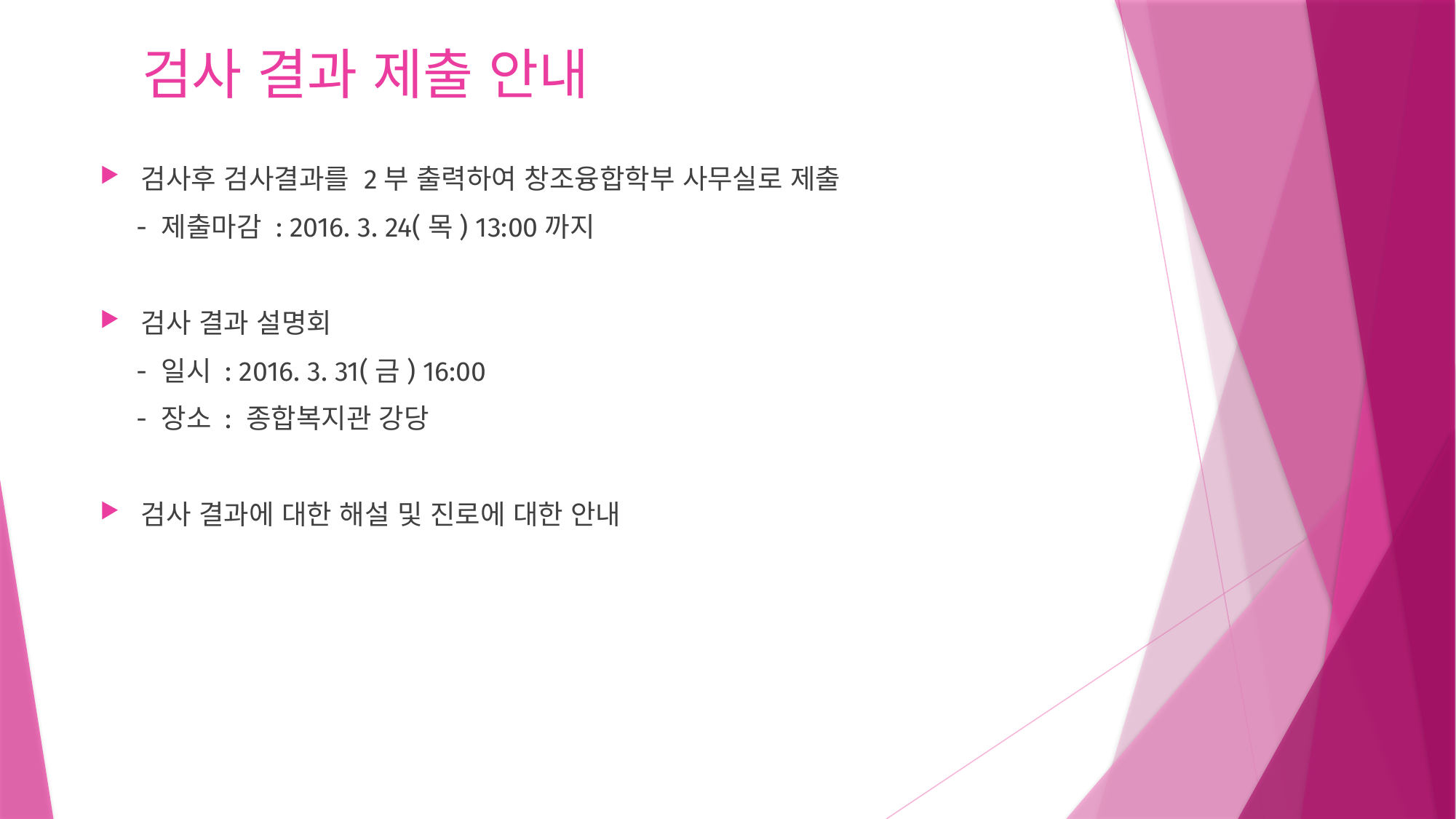

# 검사 결과 제출 안내
검사후 검사결과를 2부 출력하여 창조융합학부 사무실로 제출
     - 제출마감 : 2016. 3. 24(목) 13:00까지

검사 결과 설명회
     - 일시 : 2016. 3. 31(금) 16:00
     - 장소 : 종합복지관 강당

검사 결과에 대한 해설 및 진로에 대한 안내